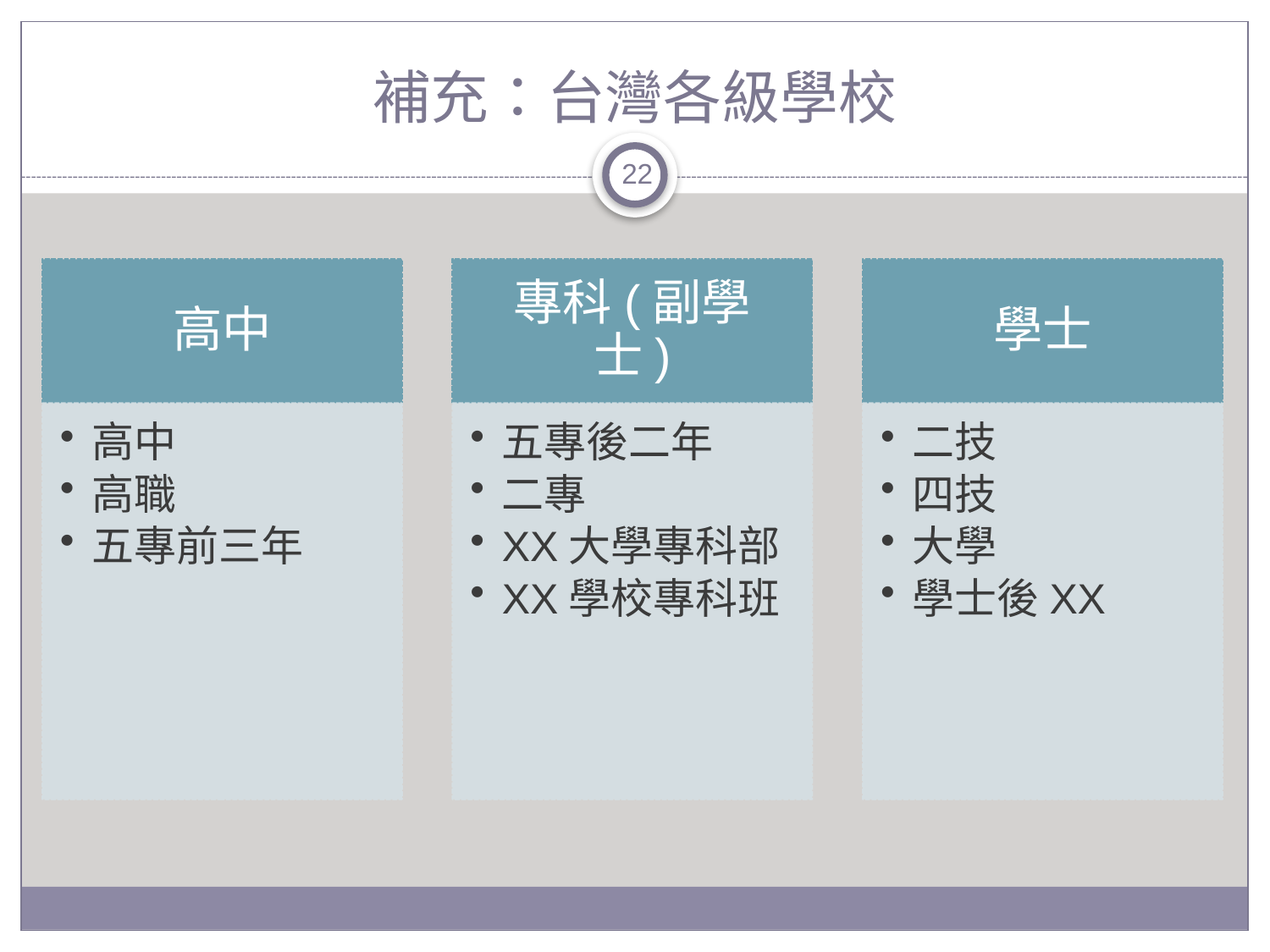

# 補充：台灣各級學校
22
高中
高中
高職
五專前三年
專科(副學士)
五專後二年
二專
XX大學專科部
XX學校專科班
學士
二技
四技
大學
學士後XX